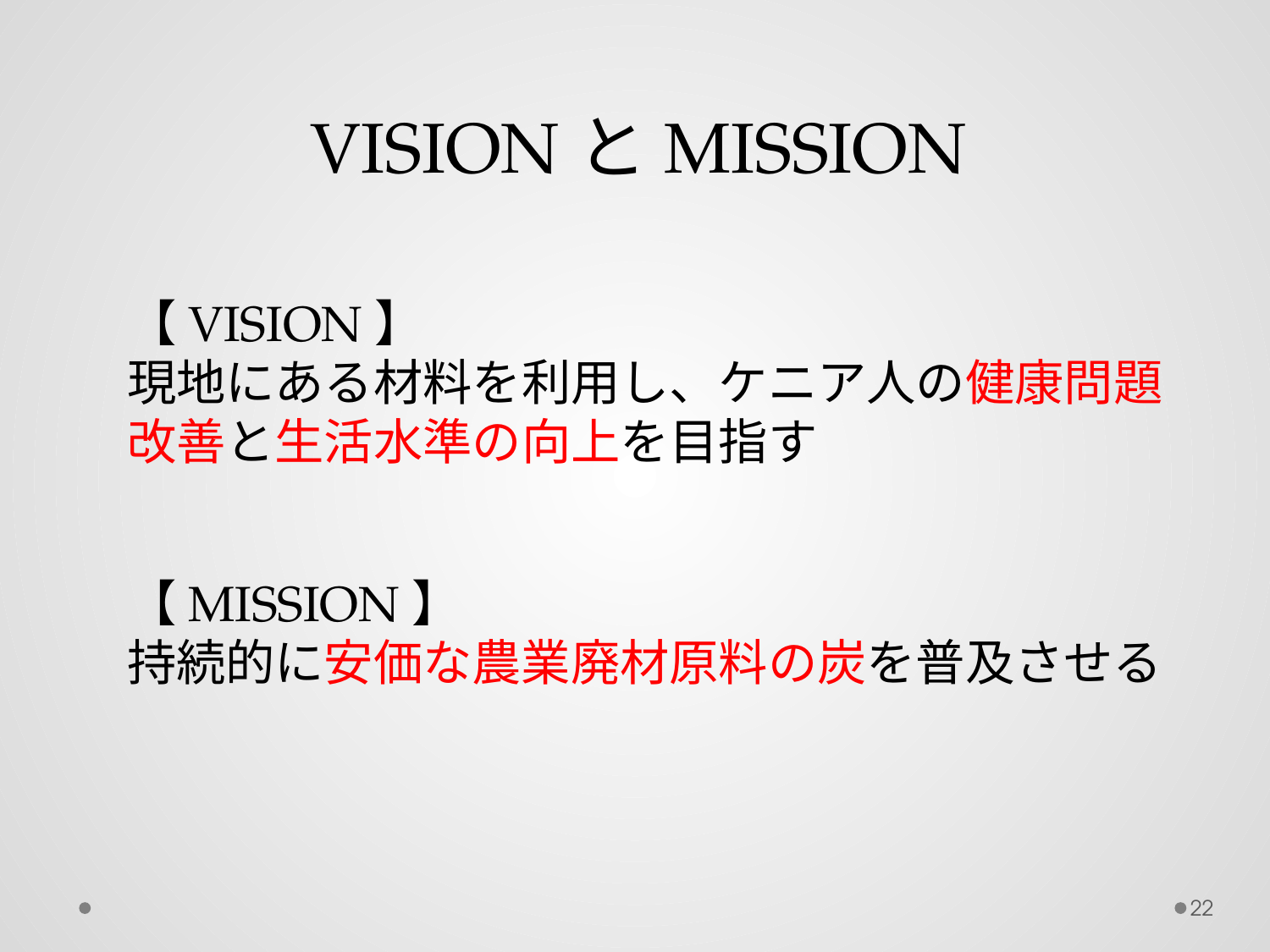

VISIONとMISSION
【VISION】
現地にある材料を利用し、ケニア人の健康問題改善と生活水準の向上を目指す
【MISSION】
持続的に安価な農業廃材原料の炭を普及させる
22